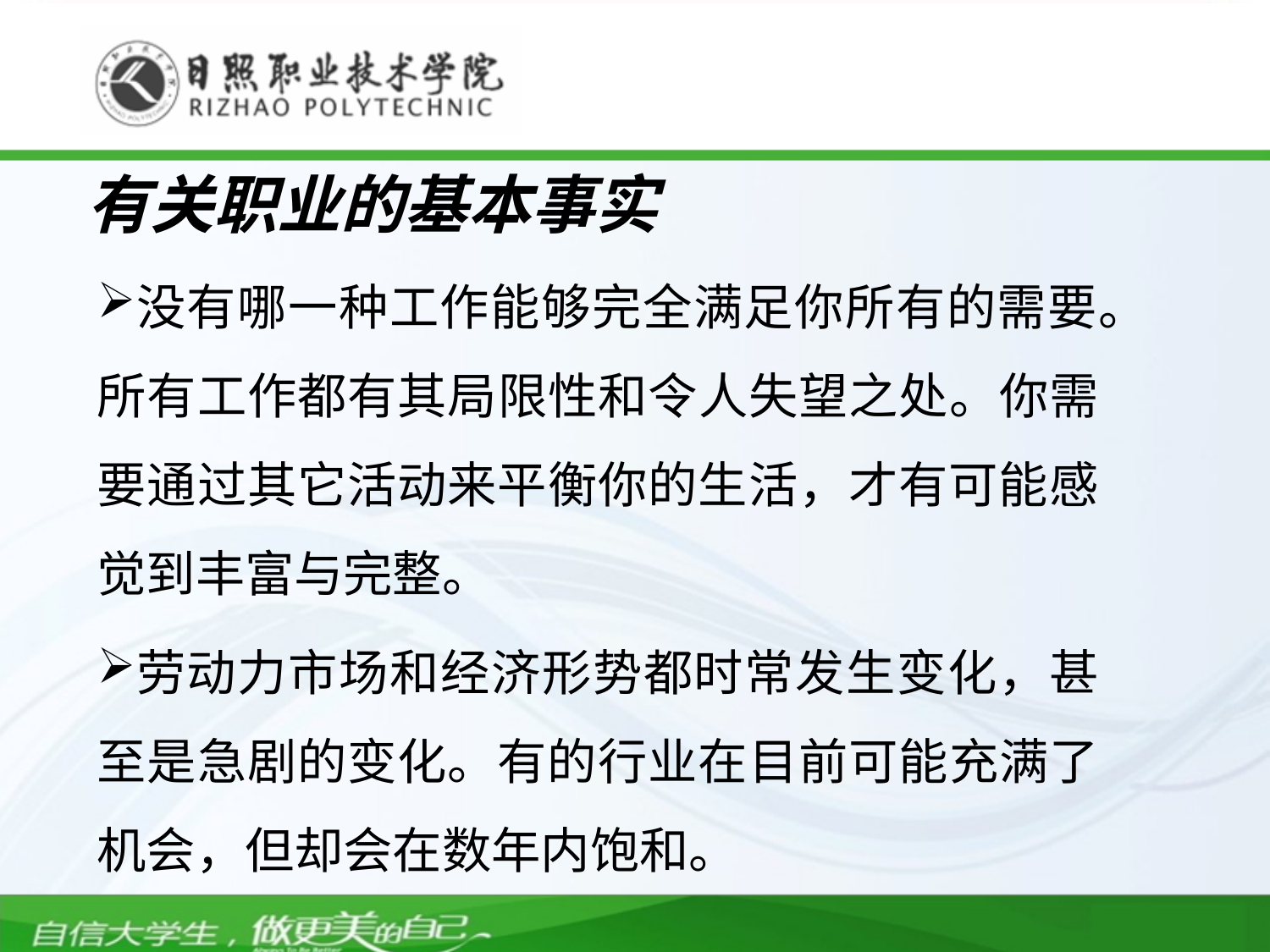

有关职业的基本事实
没有哪一种工作能够完全满足你所有的需要。所有工作都有其局限性和令人失望之处。你需要通过其它活动来平衡你的生活，才有可能感觉到丰富与完整。
劳动力市场和经济形势都时常发生变化，甚至是急剧的变化。有的行业在目前可能充满了机会，但却会在数年内饱和。